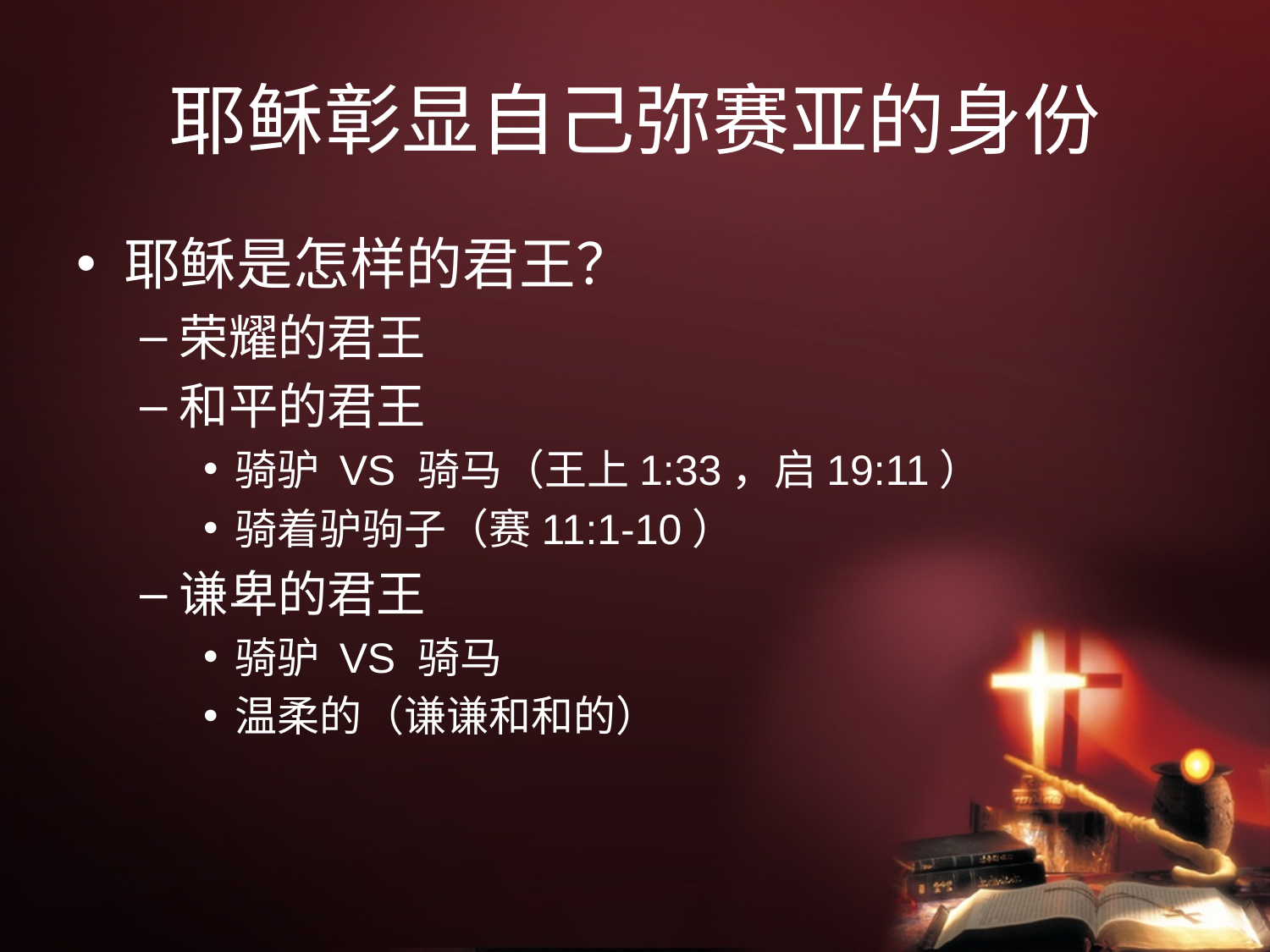

# 耶稣彰显自己弥赛亚的身份
耶稣是怎样的君王？
荣耀的君王
和平的君王
骑驴 VS 骑马（王上1:33，启19:11）
骑着驴驹子（赛11:1-10）
谦卑的君王
骑驴 VS 骑马
温柔的（谦谦和和的）